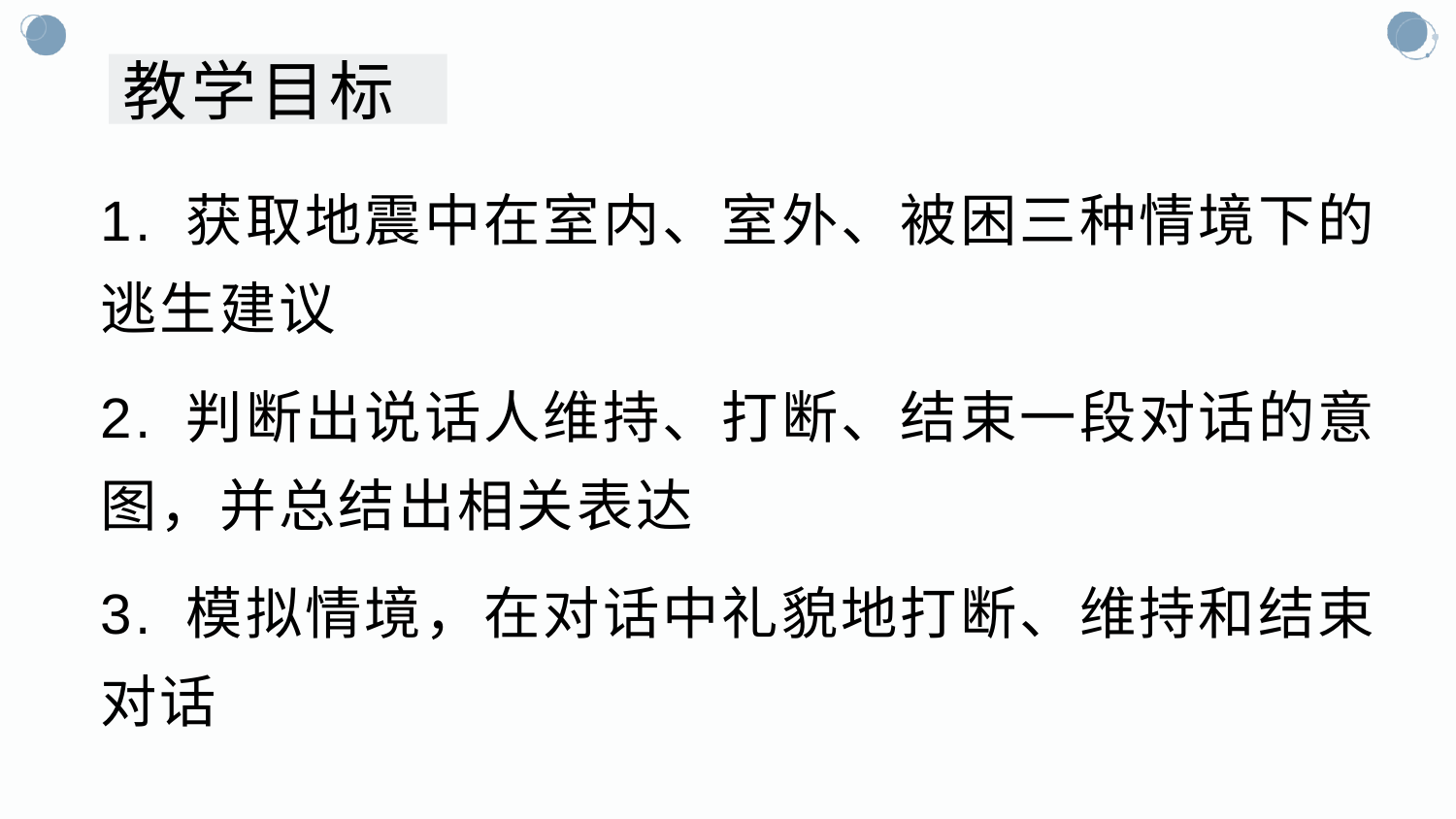

# 教学目标
1. 获取地震中在室内、室外、被困三种情境下的逃生建议
2. 判断出说话人维持、打断、结束一段对话的意图，并总结出相关表达
3. 模拟情境，在对话中礼貌地打断、维持和结束对话